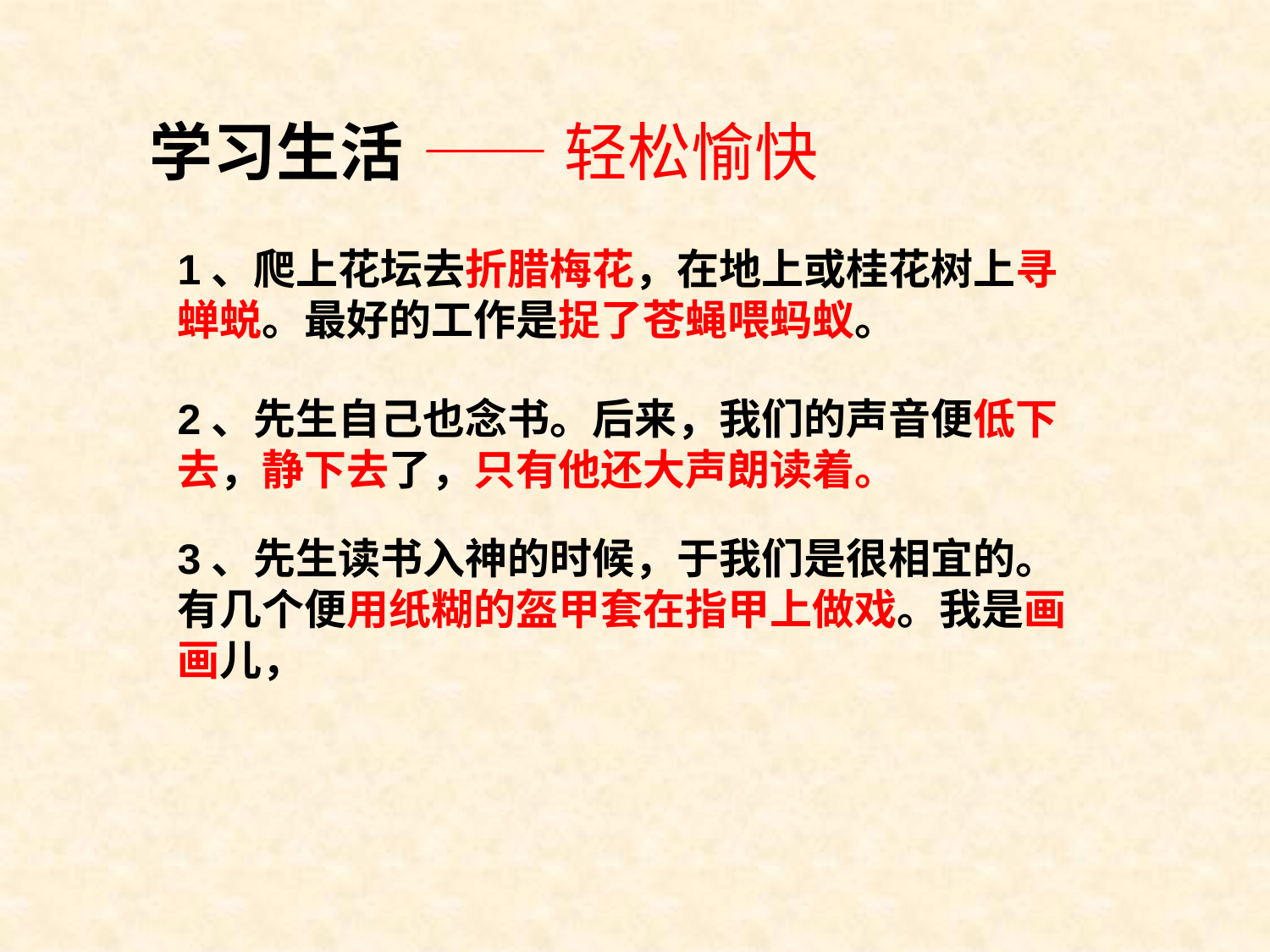

学习生活
——轻松愉快
1、爬上花坛去折腊梅花，在地上或桂花树上寻蝉蜕。最好的工作是捉了苍蝇喂蚂蚁。
2、先生自己也念书。后来，我们的声音便低下去，静下去了，只有他还大声朗读着。
3、先生读书入神的时候，于我们是很相宜的。有几个便用纸糊的盔甲套在指甲上做戏。我是画画儿，